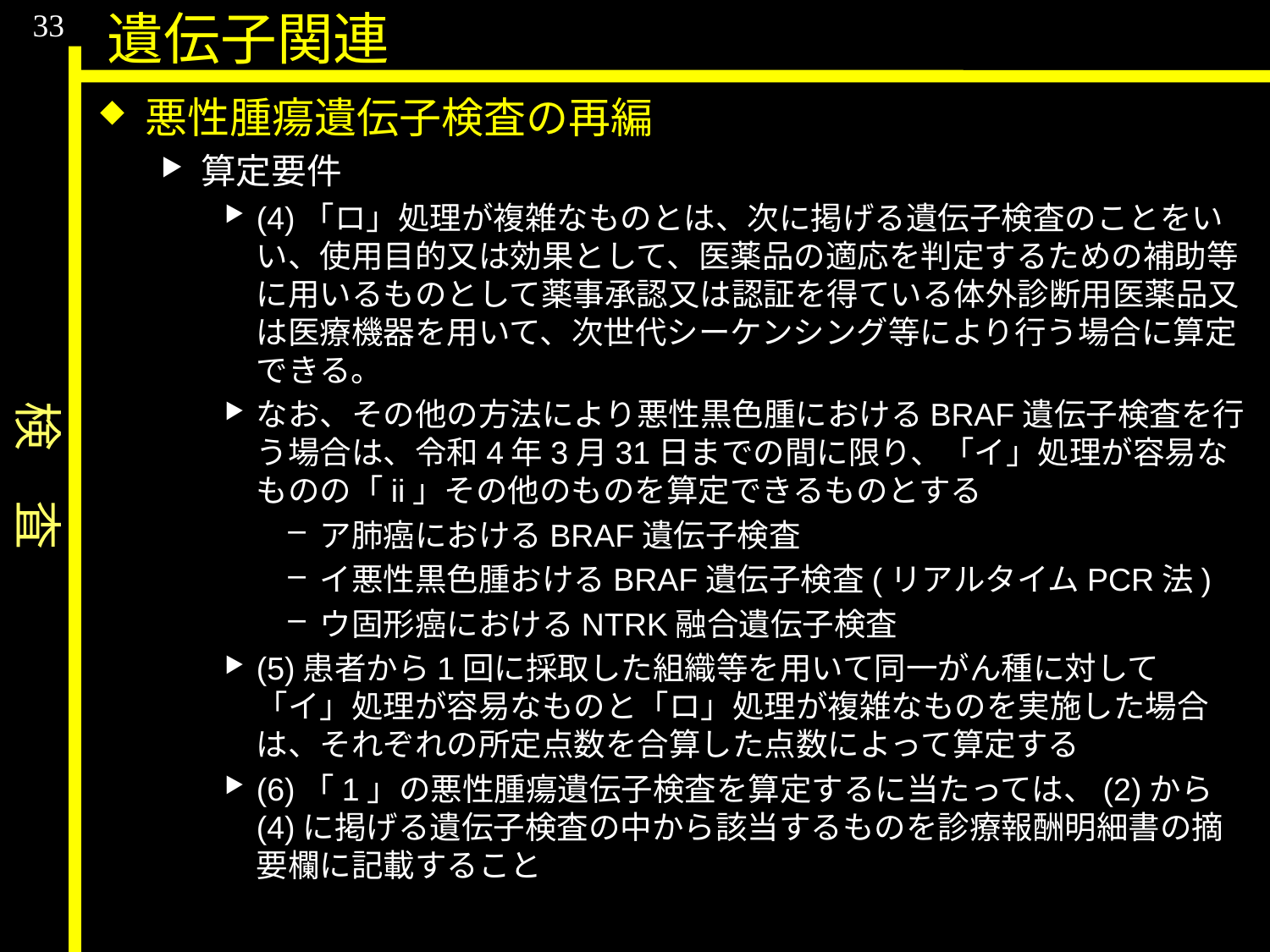

検　査
33
遺伝子関連

悪性腫瘍遺伝子検査の再編
算定要件
(4)「ロ」処理が複雑なものとは、次に掲げる遺伝子検査のことをいい、使用目的又は効果として、医薬品の適応を判定するための補助等に用いるものとして薬事承認又は認証を得ている体外診断用医薬品又は医療機器を用いて、次世代シーケンシング等により行う場合に算定できる。
なお、その他の方法により悪性黒色腫におけるBRAF遺伝子検査を行う場合は、令和4年3月31日までの間に限り、「イ」処理が容易なものの「ii」その他のものを算定できるものとする
ア肺癌におけるBRAF遺伝子検査
イ悪性黒色腫おけるBRAF遺伝子検査(リアルタイムPCR法)
ウ固形癌におけるNTRK融合遺伝子検査
(5)患者から1回に採取した組織等を用いて同一がん種に対して「イ」処理が容易なものと「ロ」処理が複雑なものを実施した場合は、それぞれの所定点数を合算した点数によって算定する
(6)「1」の悪性腫瘍遺伝子検査を算定するに当たっては、(2)から(4)に掲げる遺伝子検査の中から該当するものを診療報酬明細書の摘要欄に記載すること